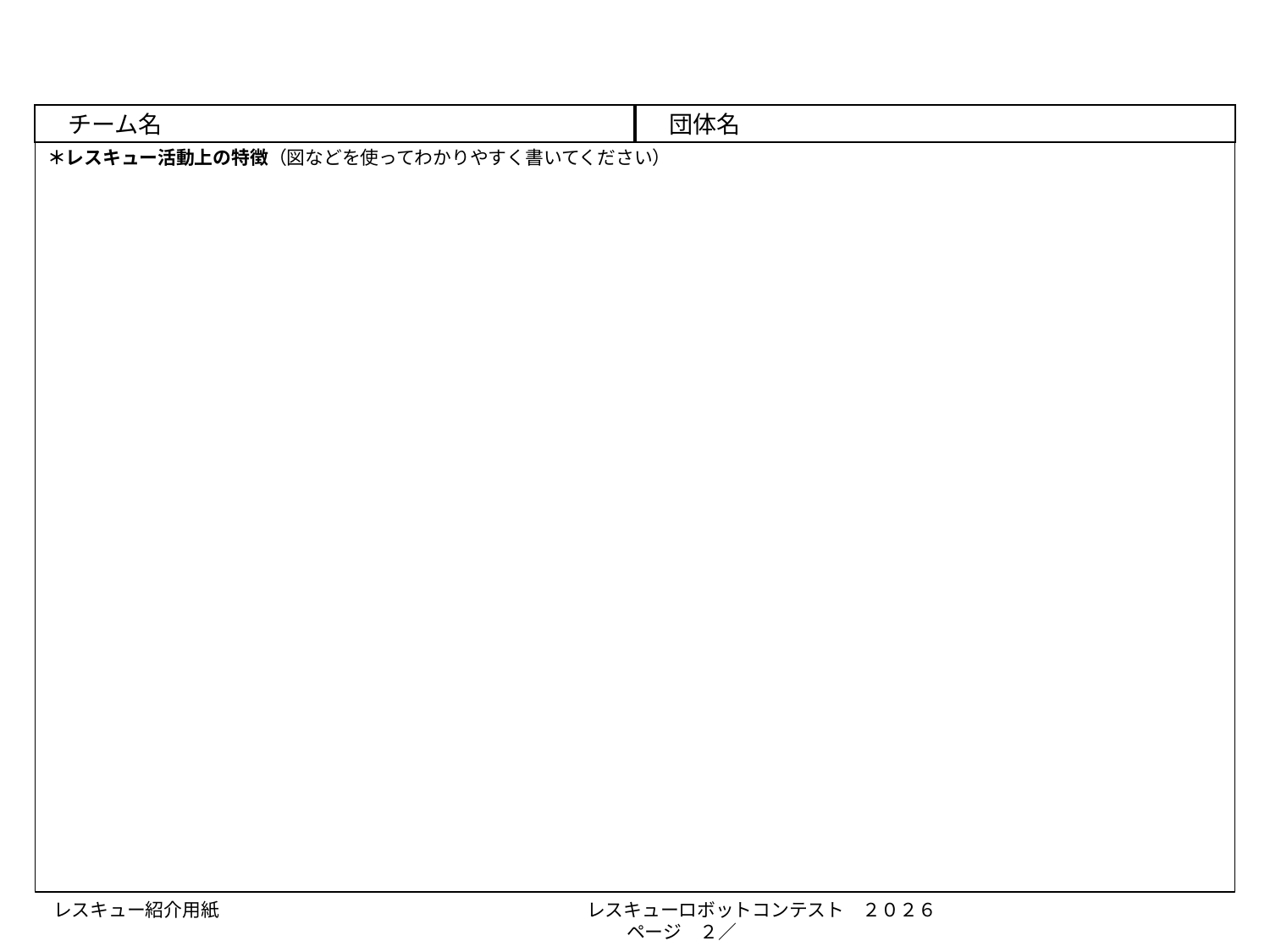

チーム名
　団体名
＊レスキュー活動上の特徴（図などを使ってわかりやすく書いてください）
レスキュー紹介用紙　　　　　　　　　　　　　　　　　　　　レスキューロボットコンテスト　２０２６ 　　　　　　　　　　　　　　　　　　　　　ページ　２／